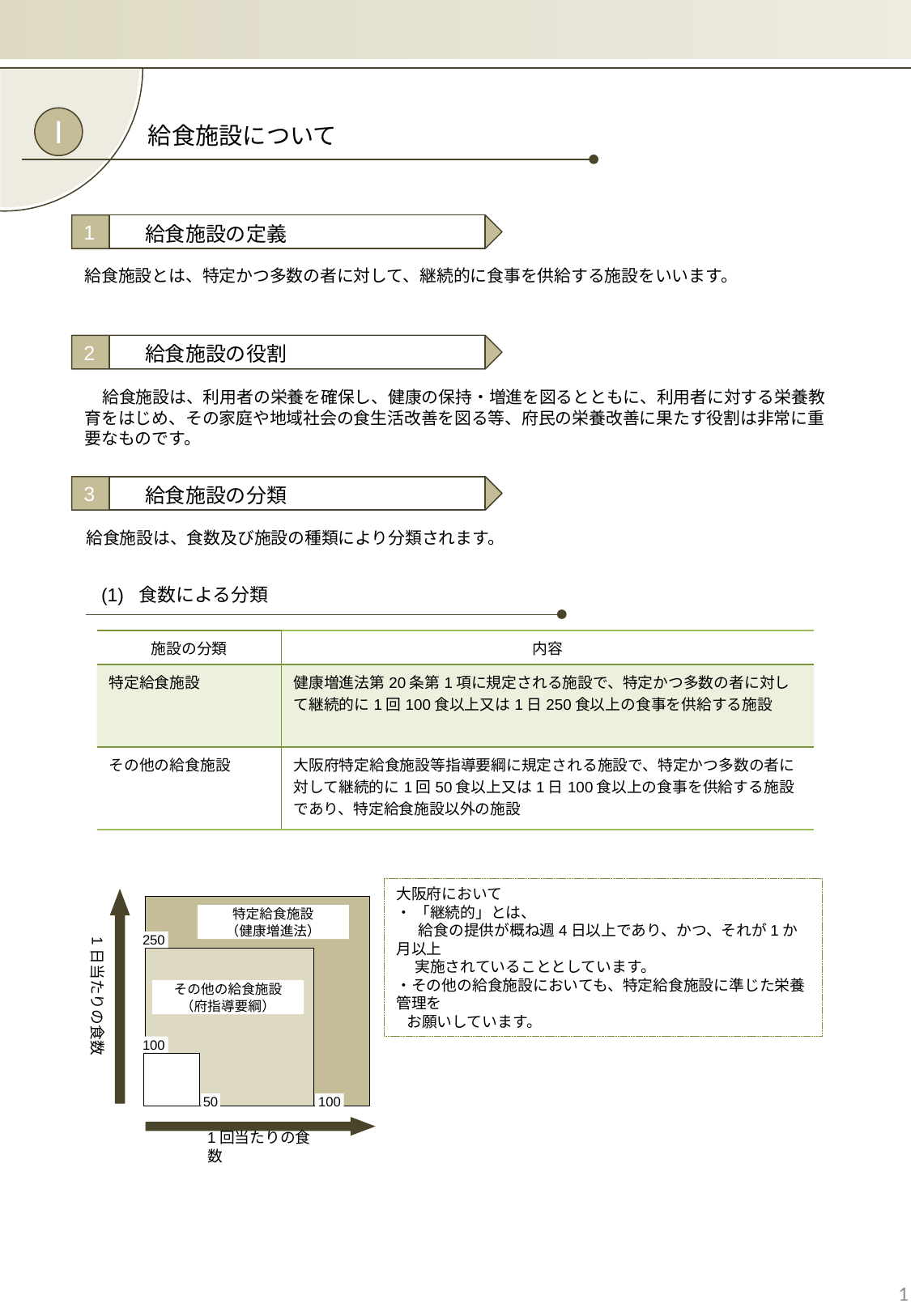

Ⅰ
給食施設について

1
　給食施設の定義
給食施設とは、特定かつ多数の者に対して、継続的に食事を供給する施設をいいます。
2
　給食施設の役割
　給食施設は、利用者の栄養を確保し、健康の保持・増進を図るとともに、利用者に対する栄養教育をはじめ、その家庭や地域社会の食生活改善を図る等、府民の栄養改善に果たす役割は非常に重要なものです。
3
　給食施設の分類
給食施設は、食数及び施設の種類により分類されます。
(1)  食数による分類

| 施設の分類 | 内容 |
| --- | --- |
| 特定給食施設 | 健康増進法第20条第1項に規定される施設で、特定かつ多数の者に対して継続的に1回100食以上又は1日250食以上の食事を供給する施設 |
| その他の給食施設 | 大阪府特定給食施設等指導要綱に規定される施設で、特定かつ多数の者に対して継続的に1回50食以上又は1日100食以上の食事を供給する施設であり、特定給食施設以外の施設 |

大阪府において
・ 「継続的」とは、
 　給食の提供が概ね週4日以上であり、かつ、それが1か月以上
　 実施されていることとしています。
・その他の給食施設においても、特定給食施設に準じた栄養管理を
  お願いしています。
特定給食施設
（健康増進法）
1日当たりの食数
250

その他の給食施設
（府指導要綱）

100

50
100
1回当たりの食数
1